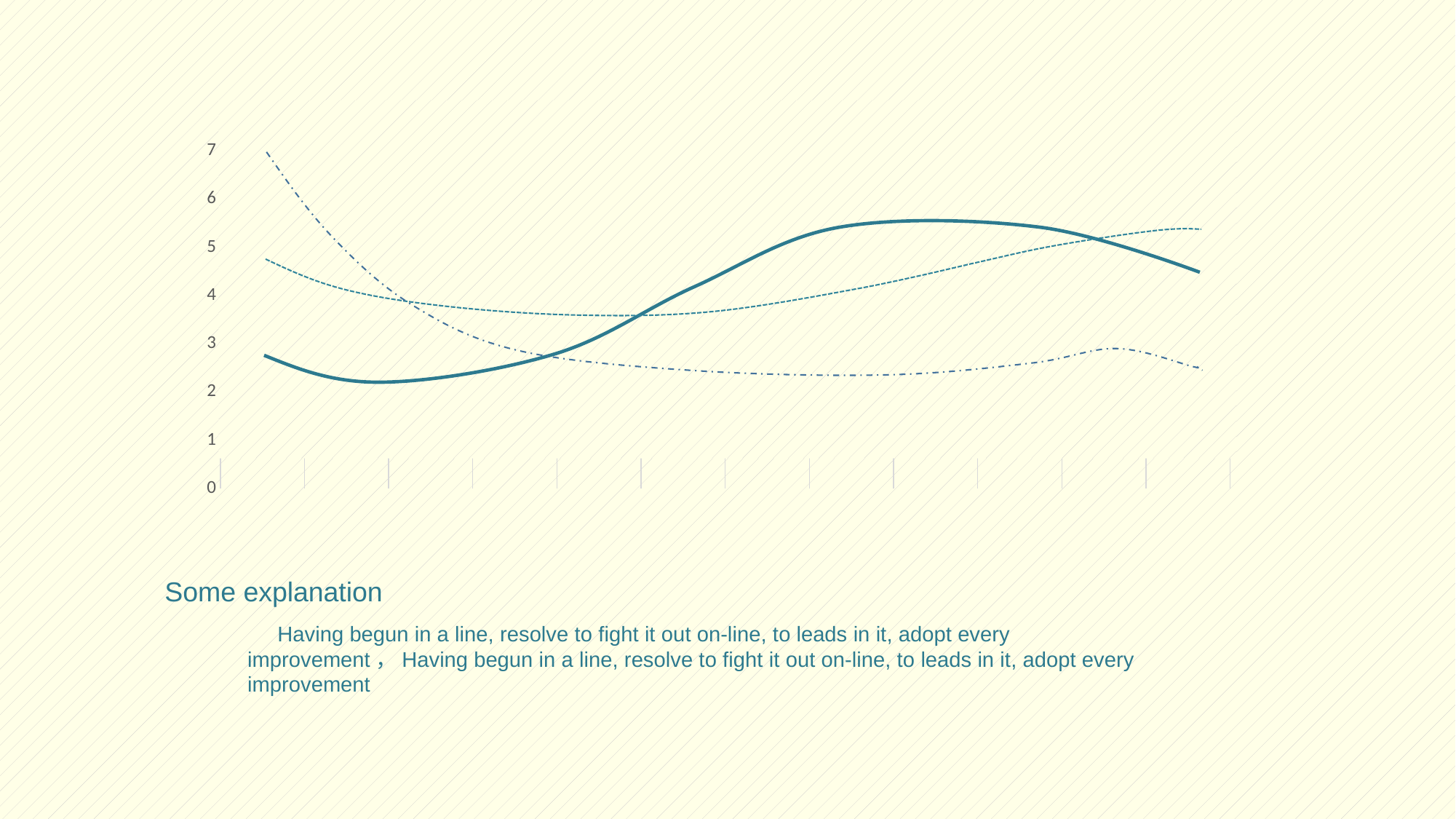

### Chart

| Category | 收入 | 支出 | 第三方 |
|---|---|---|---|
| 一月 | 4.3 | 2.4 | 2.0 |
| 二月 | 2.5 | 4.4 | 2.0 |
| 三月 | 3.5 | 1.8 | 3.0 |
| 四月 | 4.5 | 2.8 | 5.0 |
| 五月 | 3.3 | 2.0 | 3.0 |
| 六月 | 4.6 | 3.1 | 2.8 |
| 七月 | 5.0 | 4.0 | 4.0 |
| 八月 | 3.0 | 2.6 | 3.4 |
| 九月 | 4.0 | 2.8 | 4.1 |
| 十月 | 5.5 | 3.6 | 4.6 |
| 十一月 | 6.0 | 4.0 | 3.5 |
| 十二月 | 5.6 | 4.2 | 3.9 |

Some explanation
     Having begun in a line, resolve to fight it out on-line, to leads in it, adopt every improvement，Having begun in a line, resolve to fight it out on-line, to leads in it, adopt every improvement